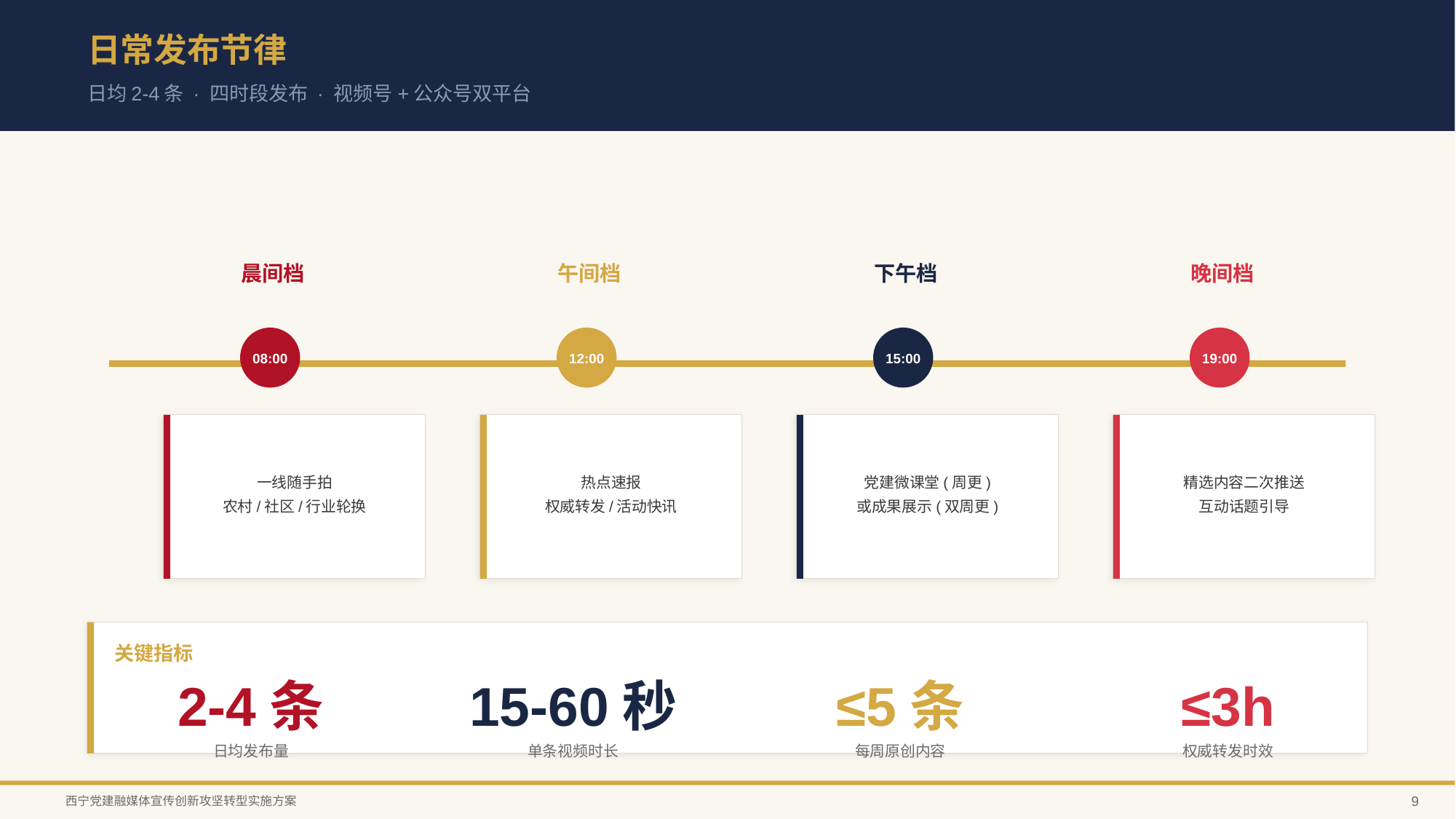

日常发布节律
日均2-4条 · 四时段发布 · 视频号+公众号双平台
晨间档
午间档
下午档
晚间档

08:00
12:00
15:00
19:00

一线随手拍
农村/社区/行业轮换
热点速报
权威转发/活动快讯
党建微课堂(周更)
或成果展示(双周更)
精选内容二次推送
互动话题引导

关键指标
2-4条
15-60秒
≤5条
≤3h
日均发布量
单条视频时长
每周原创内容
权威转发时效

西宁党建融媒体宣传创新攻坚转型实施方案
9